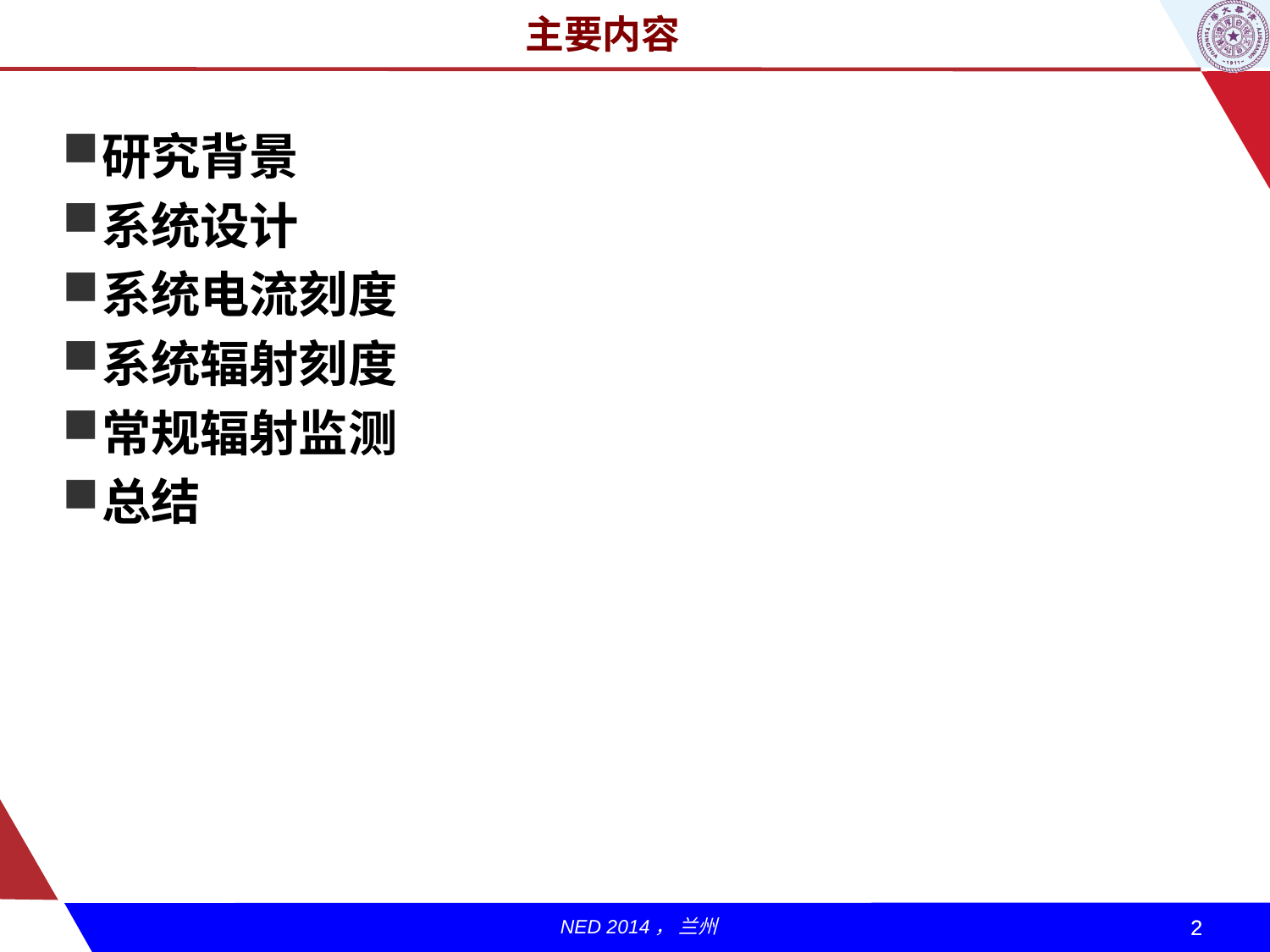

# 主要内容
研究背景
系统设计
系统电流刻度
系统辐射刻度
常规辐射监测
总结